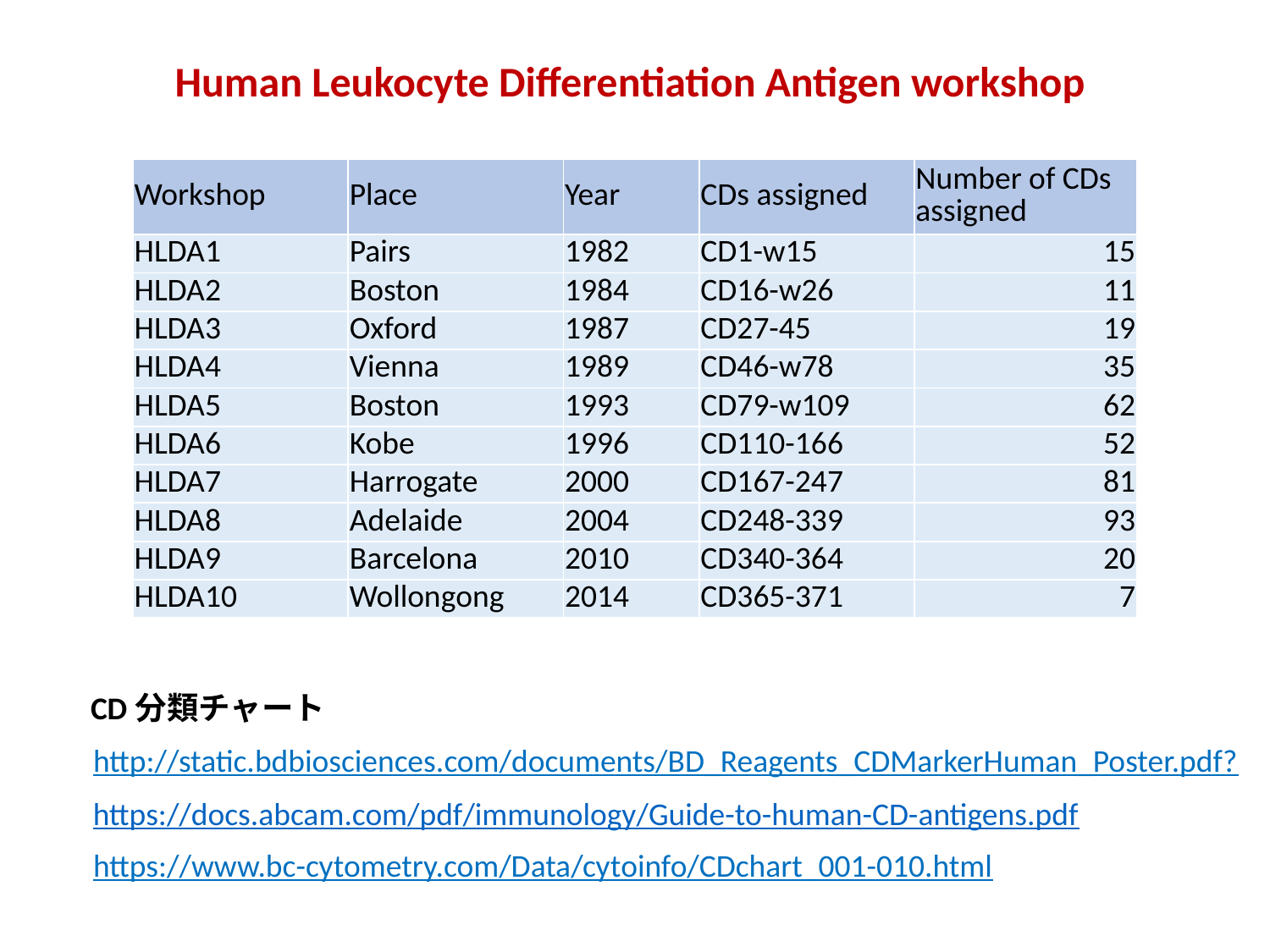

Human Leukocyte Differentiation Antigen workshop
| Workshop | Place | Year | CDs assigned | Number of CDs assigned |
| --- | --- | --- | --- | --- |
| HLDA1 | Pairs | 1982 | CD1-w15 | 15 |
| HLDA2 | Boston | 1984 | CD16-w26 | 11 |
| HLDA3 | Oxford | 1987 | CD27-45 | 19 |
| HLDA4 | Vienna | 1989 | CD46-w78 | 35 |
| HLDA5 | Boston | 1993 | CD79-w109 | 62 |
| HLDA6 | Kobe | 1996 | CD110-166 | 52 |
| HLDA7 | Harrogate | 2000 | CD167-247 | 81 |
| HLDA8 | Adelaide | 2004 | CD248-339 | 93 |
| HLDA9 | Barcelona | 2010 | CD340-364 | 20 |
| HLDA10 | Wollongong | 2014 | CD365-371 | 7 |
CD分類チャート
http://static.bdbiosciences.com/documents/BD_Reagents_CDMarkerHuman_Poster.pdf?
https://docs.abcam.com/pdf/immunology/Guide-to-human-CD-antigens.pdf
https://www.bc-cytometry.com/Data/cytoinfo/CDchart_001-010.html